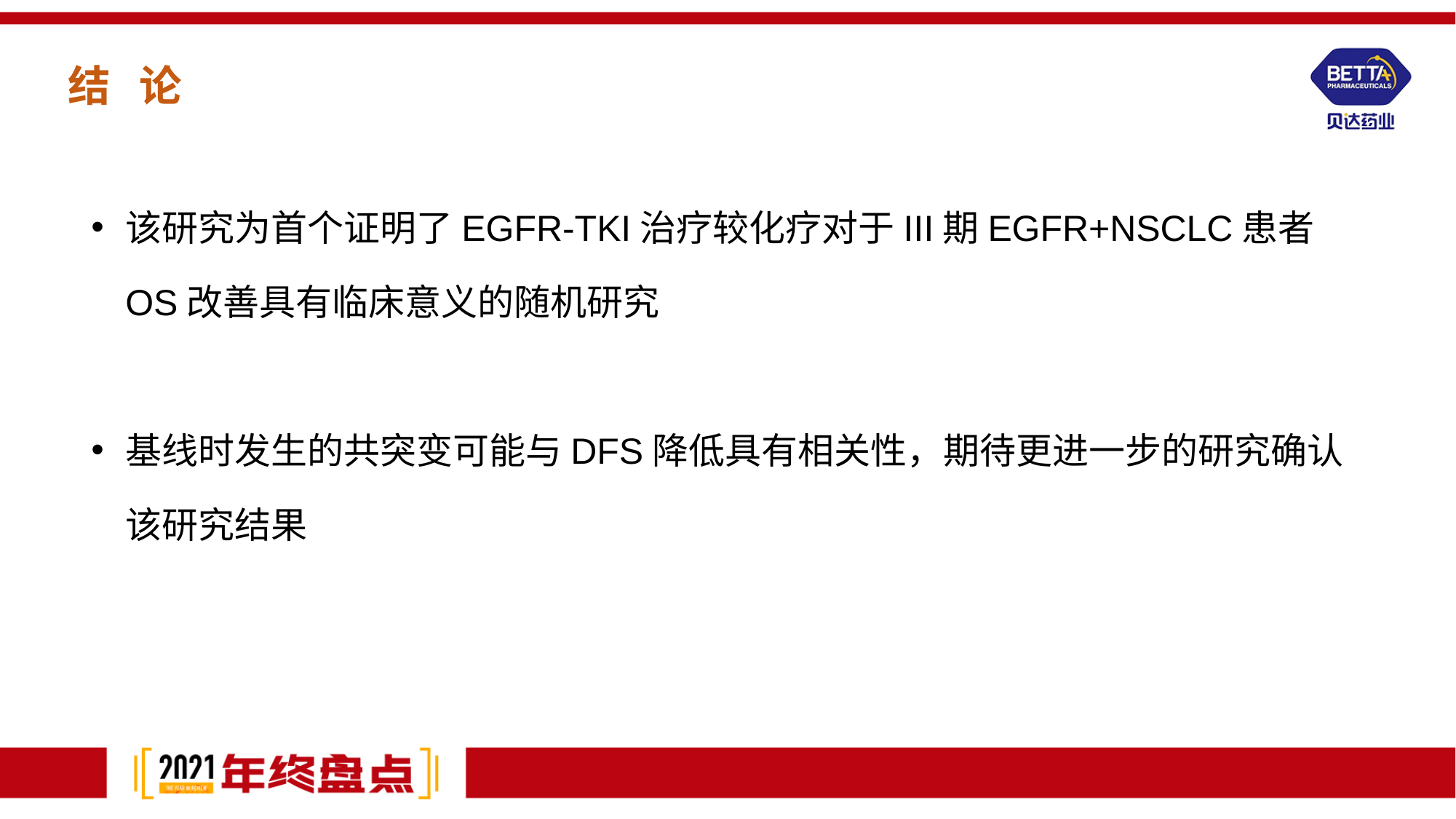

结   论
该研究为首个证明了EGFR-TKI治疗较化疗对于III期EGFR+NSCLC患者OS改善具有临床意义的随机研究

基线时发生的共突变可能与DFS降低具有相关性，期待更进一步的研究确认该研究结果